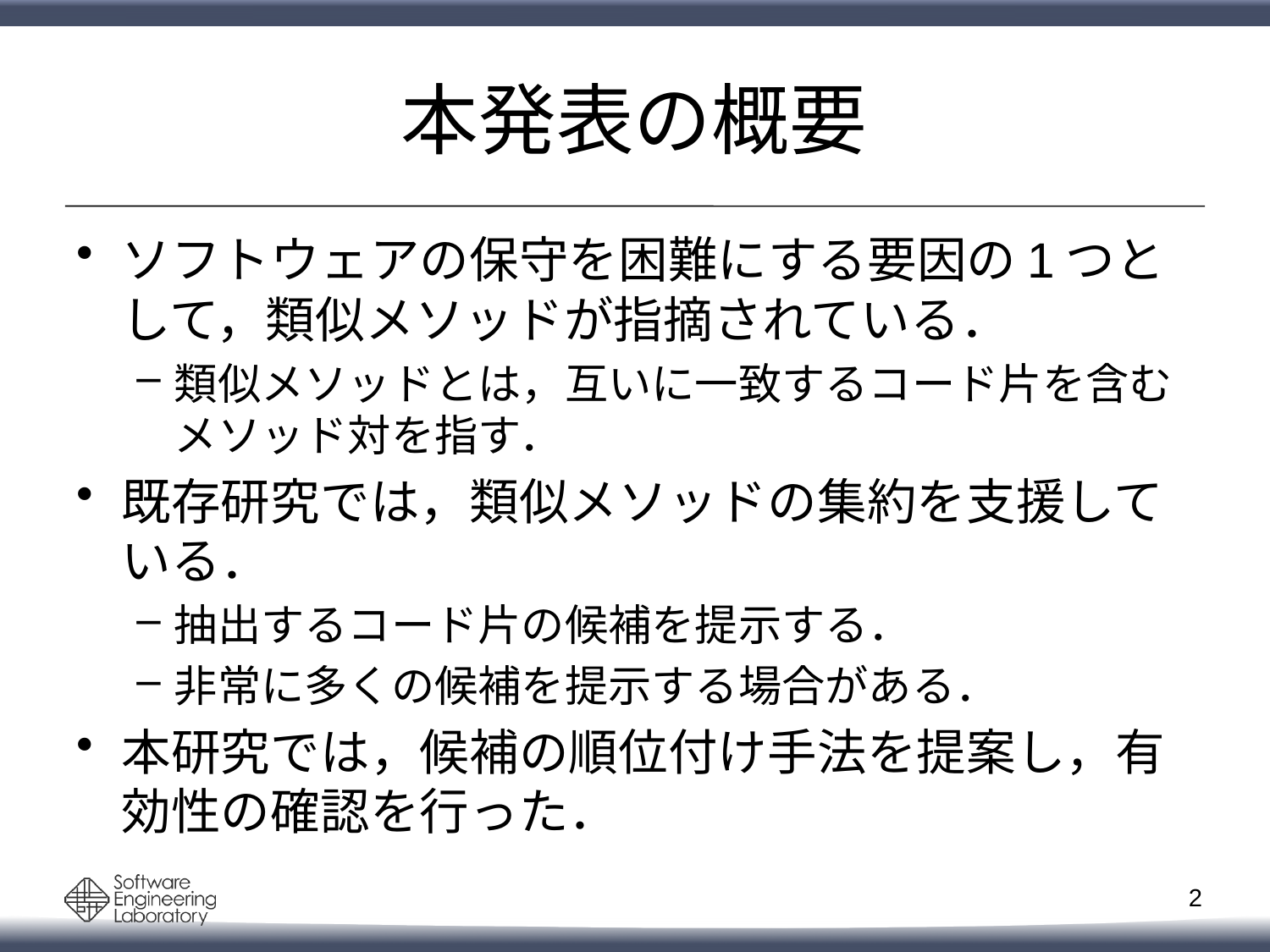

# 本発表の概要
ソフトウェアの保守を困難にする要因の1つとして，類似メソッドが指摘されている．
類似メソッドとは，互いに一致するコード片を含むメソッド対を指す．
既存研究では，類似メソッドの集約を支援している．
抽出するコード片の候補を提示する．
非常に多くの候補を提示する場合がある．
本研究では，候補の順位付け手法を提案し，有効性の確認を行った．
2